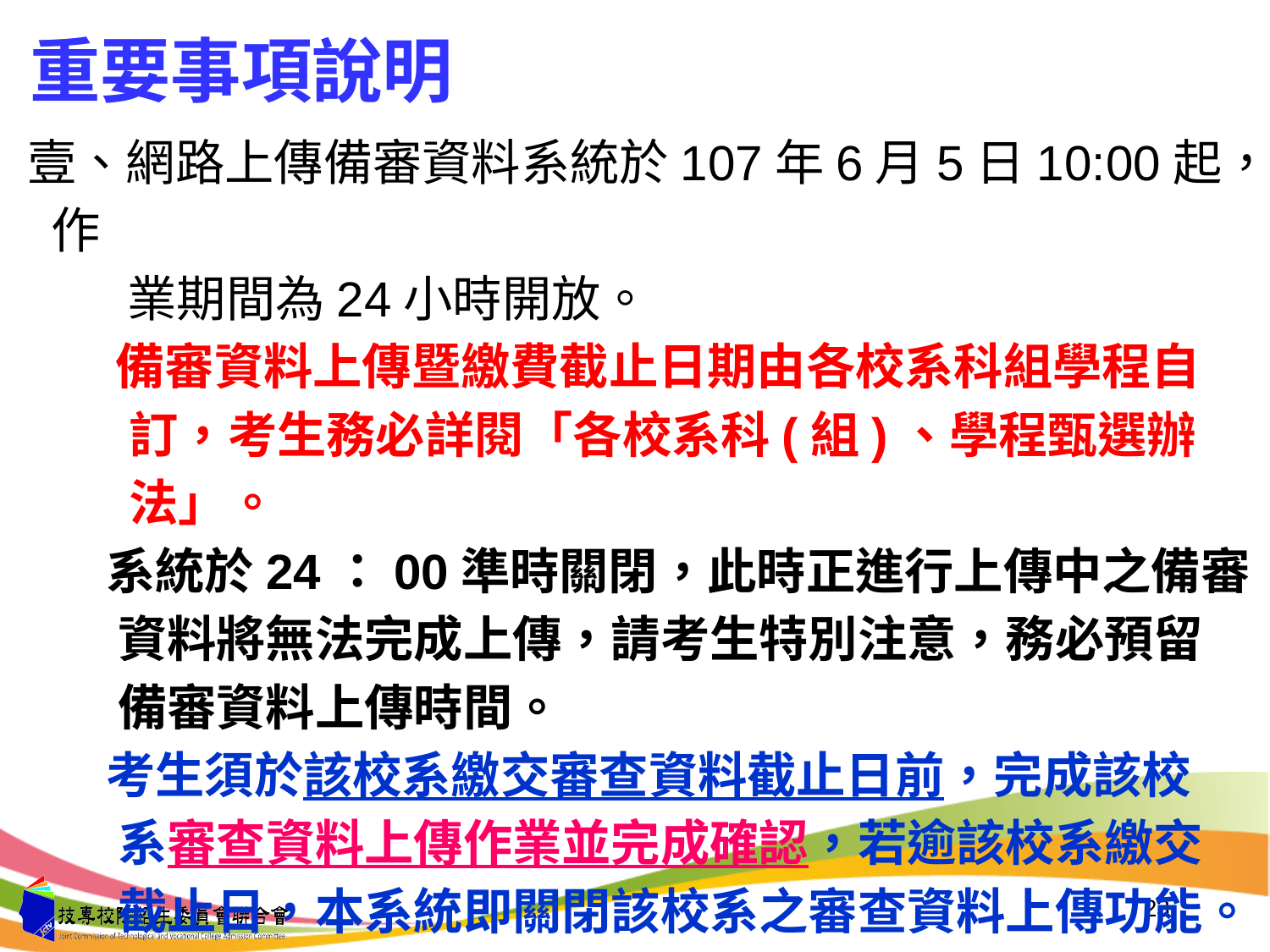

重要事項說明
、網路上傳備審資料系統於107年6月5日10:00起，作
        業期間為24小時開放。
        備審資料上傳暨繳費截止日期由各校系科組學程自
        訂，考生務必詳閱「各校系科(組)、學程甄選辦
        法」。
       系統於24：00準時關閉，此時正進行上傳中之備審
       資料將無法完成上傳，請考生特別注意，務必預留
       備審資料上傳時間。
       考生須於該校系繳交審查資料截止日前，完成該校
       系審查資料上傳作業並完成確認，若逾該校系繳交
       截止日，本系統即關閉該校系之審查資料上傳功能。
23